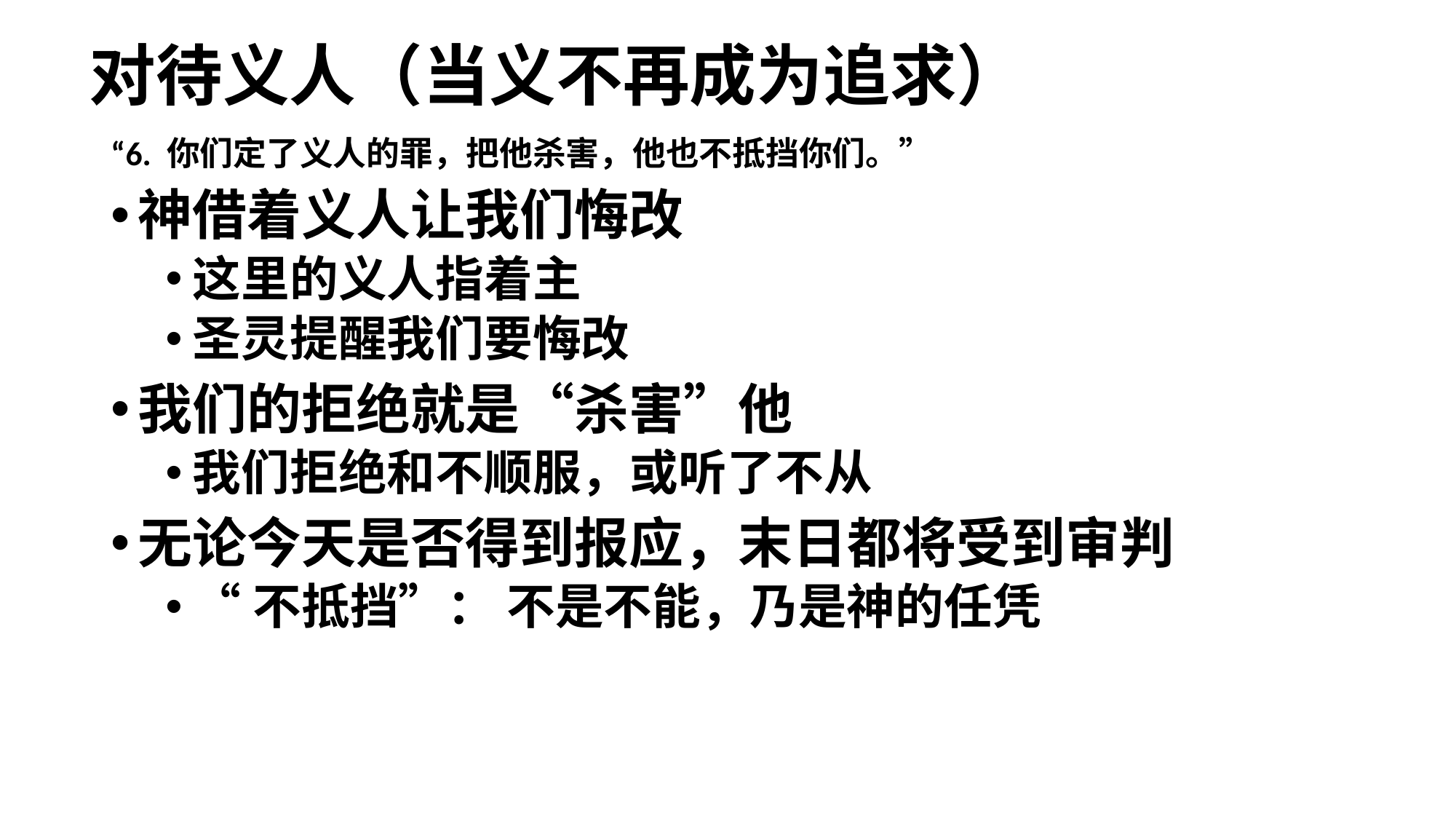

# 对待义人（当义不再成为追求）
“6. 你们定了义人的罪，把他杀害，他也不抵挡你们。”
神借着义人让我们悔改
这里的义人指着主
圣灵提醒我们要悔改
我们的拒绝就是“杀害”他
我们拒绝和不顺服，或听了不从
无论今天是否得到报应，末日都将受到审判
“不抵挡”： 不是不能，乃是神的任凭